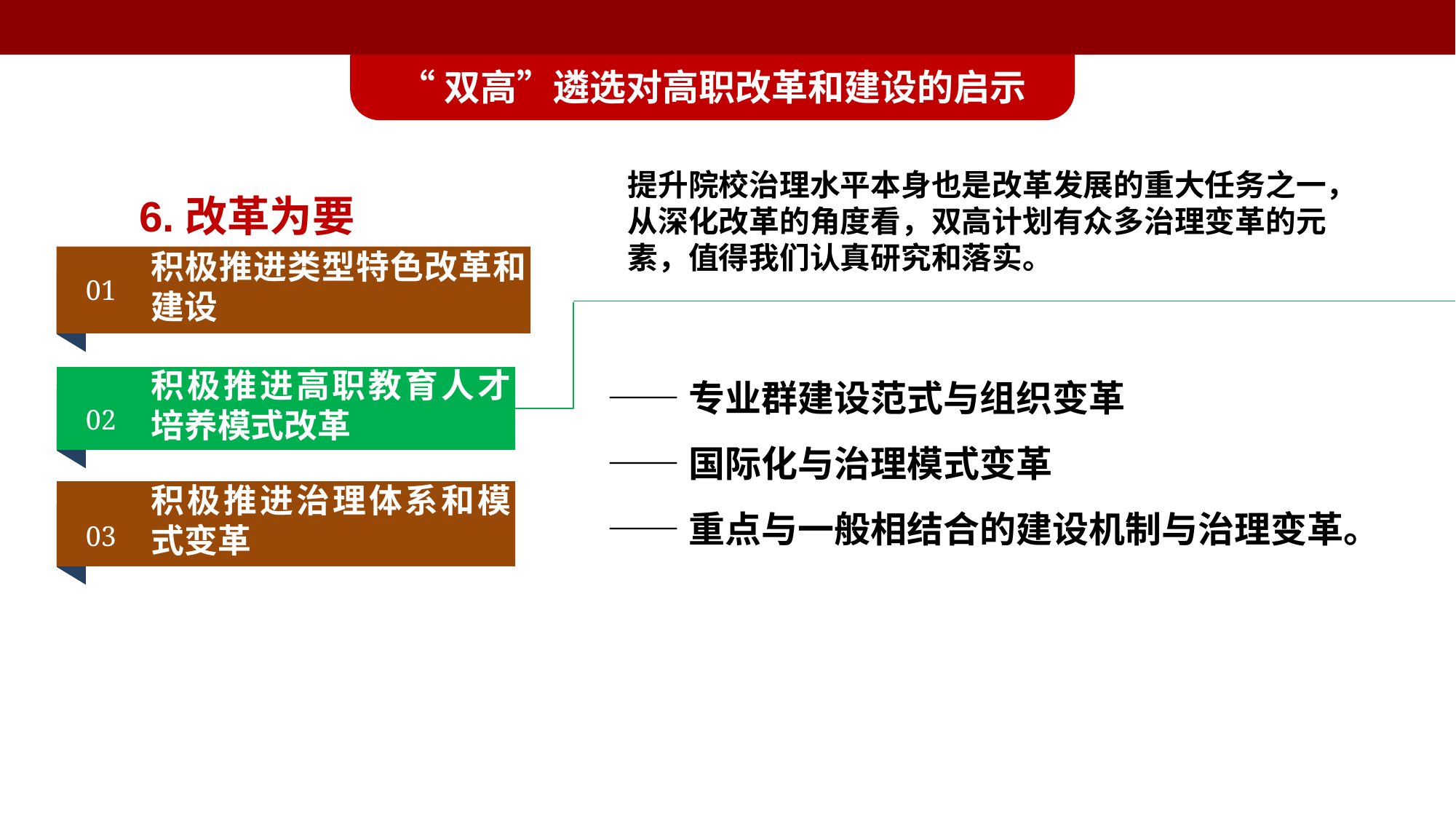

“双高”遴选对高职改革和建设的启示
6.改革为要
提升院校治理水平本身也是改革发展的重大任务之一，从深化改革的角度看，双高计划有众多治理变革的元素，值得我们认真研究和落实。
积极推进类型特色改革和建设
01

    ——专业群建设范式与组织变革
    ——国际化与治理模式变革
    ——重点与一般相结合的建设机制与治理变革。
积极推进高职教育人才培养模式改革

02
积极推进治理体系和模式变革

03